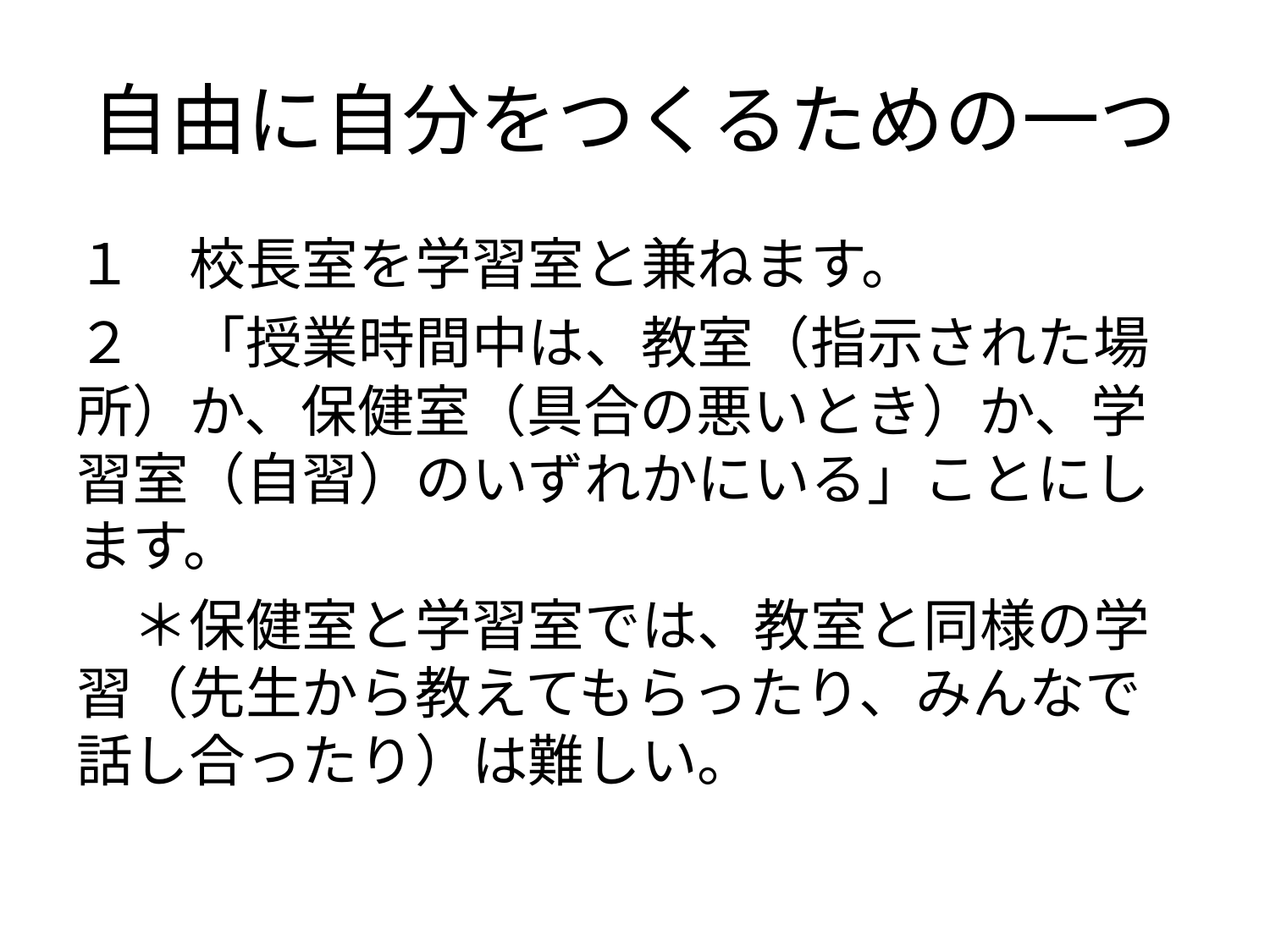

# 自由に自分をつくるための一つ
１　校長室を学習室と兼ねます。
２　「授業時間中は、教室（指示された場所）か、保健室（具合の悪いとき）か、学習室（自習）のいずれかにいる」ことにします。
　＊保健室と学習室では、教室と同様の学習（先生から教えてもらったり、みんなで話し合ったり）は難しい。